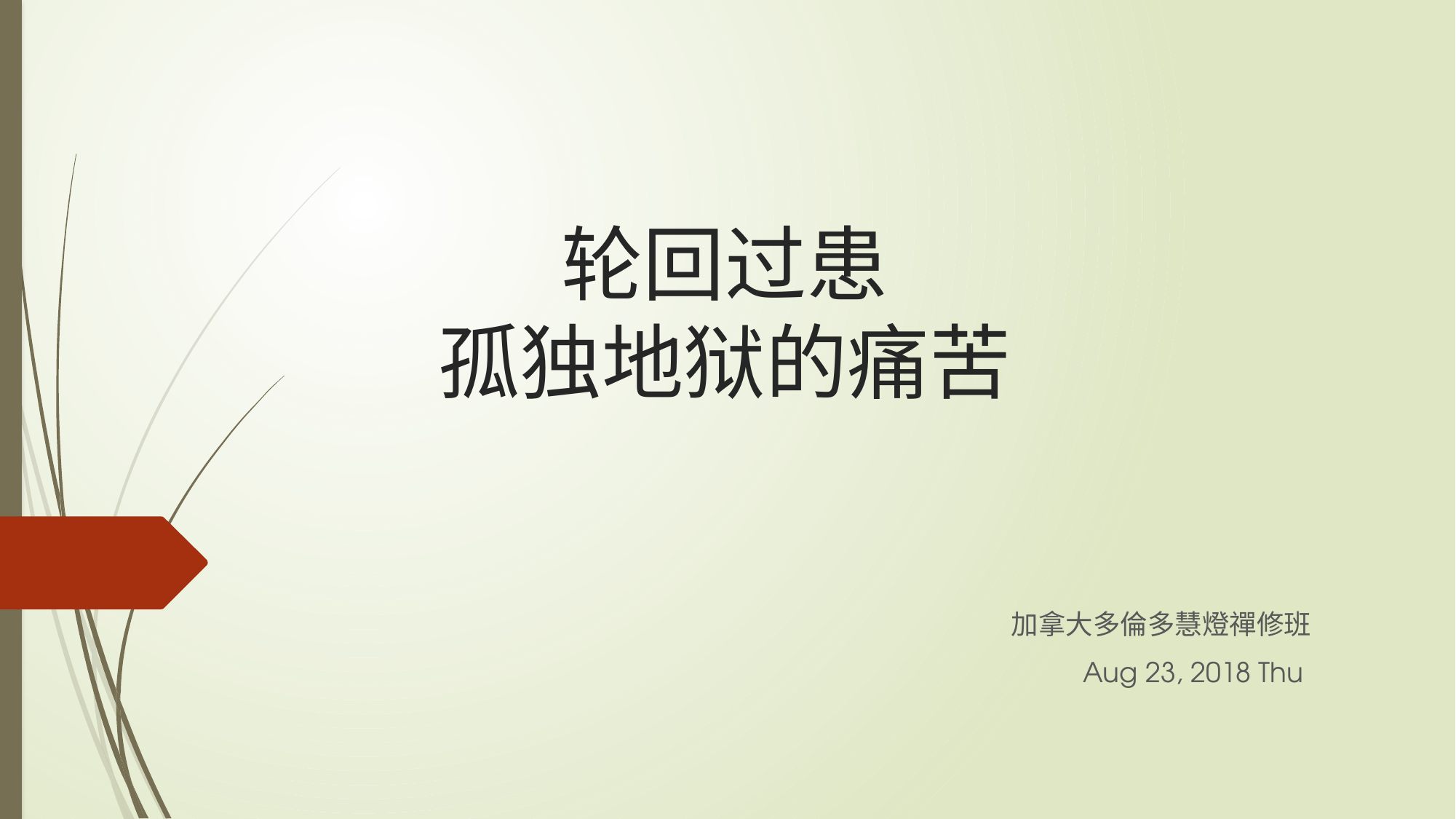

# 轮回过患 孤独地狱的痛苦
加拿大多倫多慧燈禪修班
Aug 23, 2018 Thu